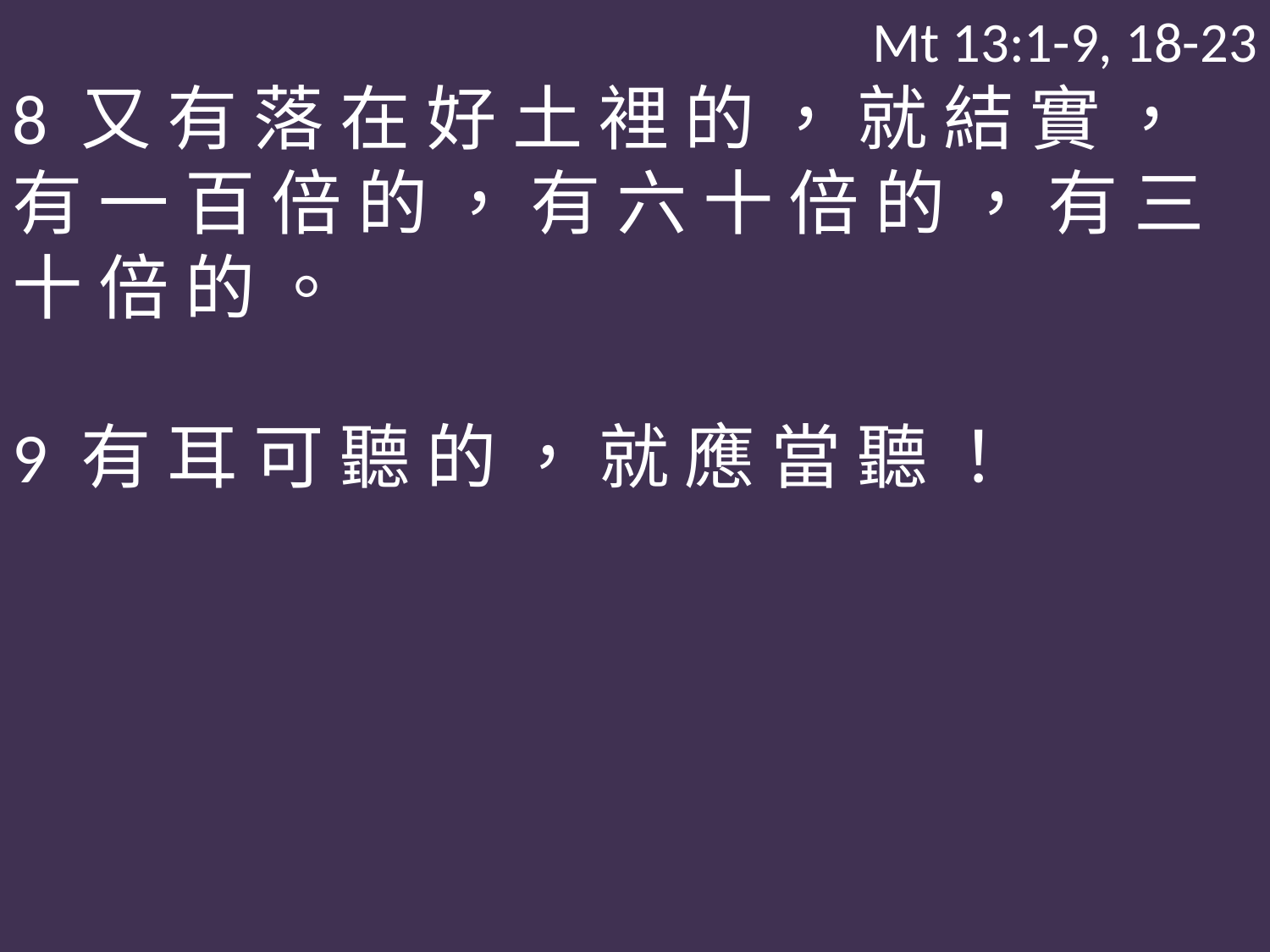

Mt 13:1-9, 18-23
8 又 有 落 在 好 土 裡 的 ， 就 結 實 ， 有 一 百 倍 的 ， 有 六 十 倍 的 ， 有 三 十 倍 的 。

9 有 耳 可 聽 的 ， 就 應 當 聽 ！